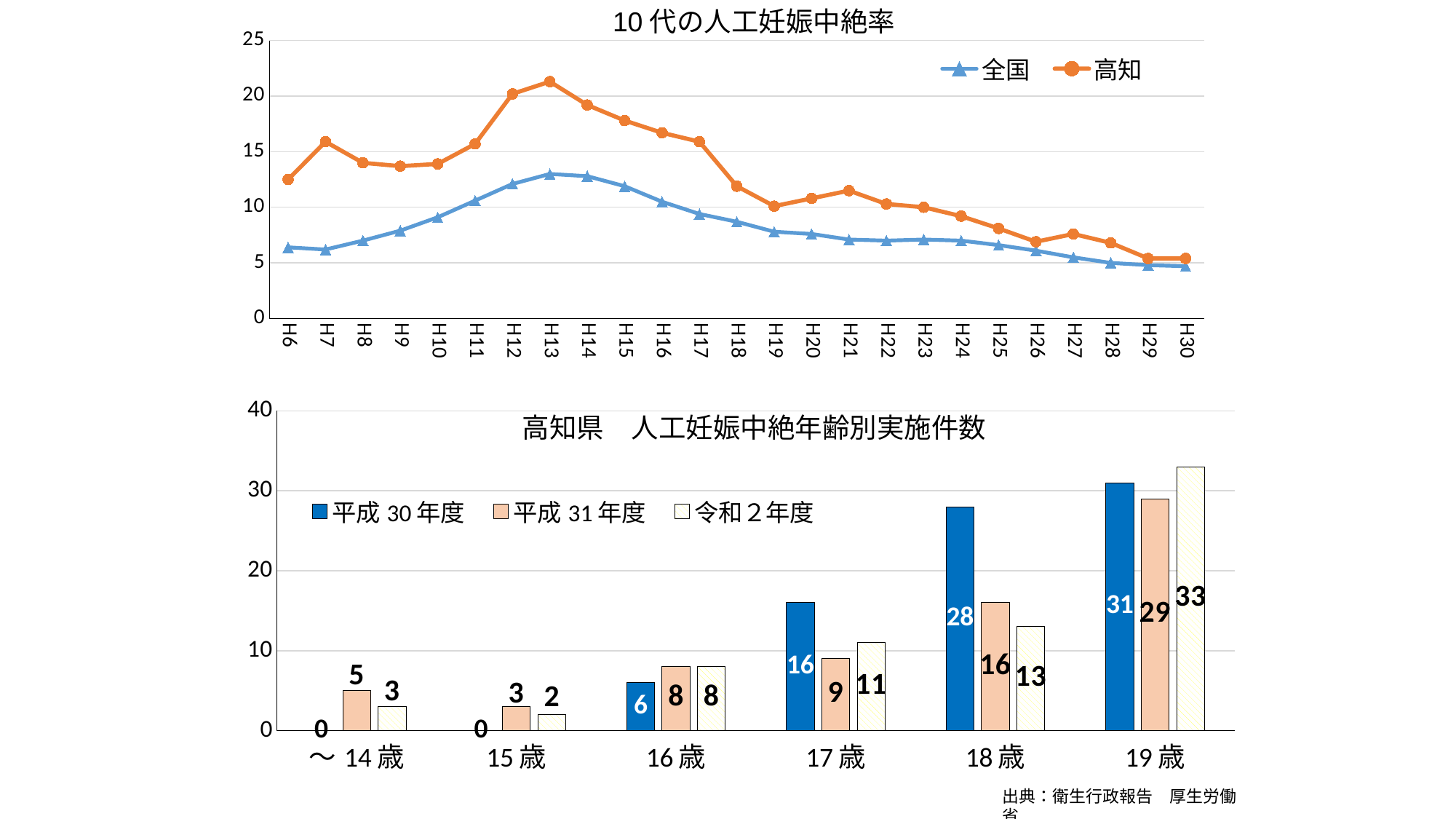

10代の人工妊娠中絶率

### Chart

| Category | 全国 | 高知 |
|---|---|---|
| H6 | 6.4 | 12.5 |
| H7 | 6.2 | 15.9 |
| H8 | 7.0 | 14.0 |
| H9 | 7.9 | 13.7 |
| H10 | 9.1 | 13.9 |
| H11 | 10.6 | 15.7 |
| H12 | 12.1 | 20.2 |
| H13 | 13.0 | 21.3 |
| H14 | 12.8 | 19.2 |
| H15 | 11.9 | 17.8 |
| H16 | 10.5 | 16.7 |
| H17 | 9.4 | 15.9 |
| H18 | 8.7 | 11.9 |
| H19 | 7.8 | 10.1 |
| H20 | 7.6 | 10.8 |
| H21 | 7.1 | 11.5 |
| H22 | 7.0 | 10.3 |
| H23 | 7.1 | 10.0 |
| H24 | 7.0 | 9.2 |
| H25 | 6.6 | 8.1 |
| H26 | 6.1 | 6.9 |
| H27 | 5.5 | 7.6 |
| H28 | 5.0 | 6.8 |
| H29 | 4.8 | 5.4 |
| H30 | 4.7 | 5.4 |

### Chart

| Category | 平成30年度 | 平成31年度 | 令和２年度 |
|---|---|---|---|
| ～14歳 | 0.0 | 5.0 | 3.0 |
| 15歳 | 0.0 | 3.0 | 2.0 |
| 16歳 | 6.0 | 8.0 | 8.0 |
| 17歳 | 16.0 | 9.0 | 11.0 |
| 18歳 | 28.0 | 16.0 | 13.0 |
| 19歳 | 31.0 | 29.0 | 33.0 |
高知県　人工妊娠中絶年齢別実施件数
出典：衛生行政報告　厚生労働省